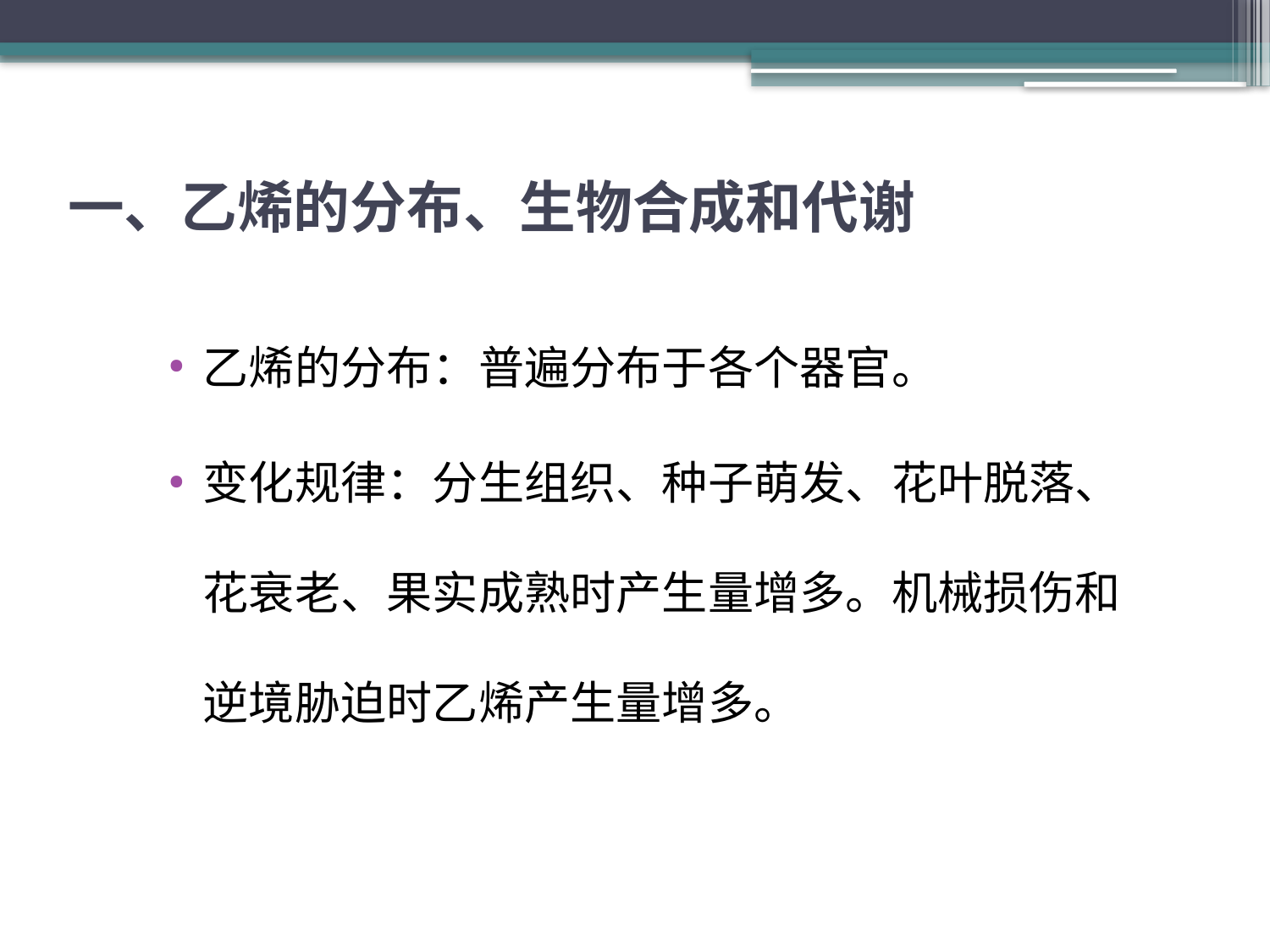

# 一、乙烯的分布、生物合成和代谢
乙烯的分布：普遍分布于各个器官。
变化规律：分生组织、种子萌发、花叶脱落、花衰老、果实成熟时产生量增多。机械损伤和逆境胁迫时乙烯产生量增多。